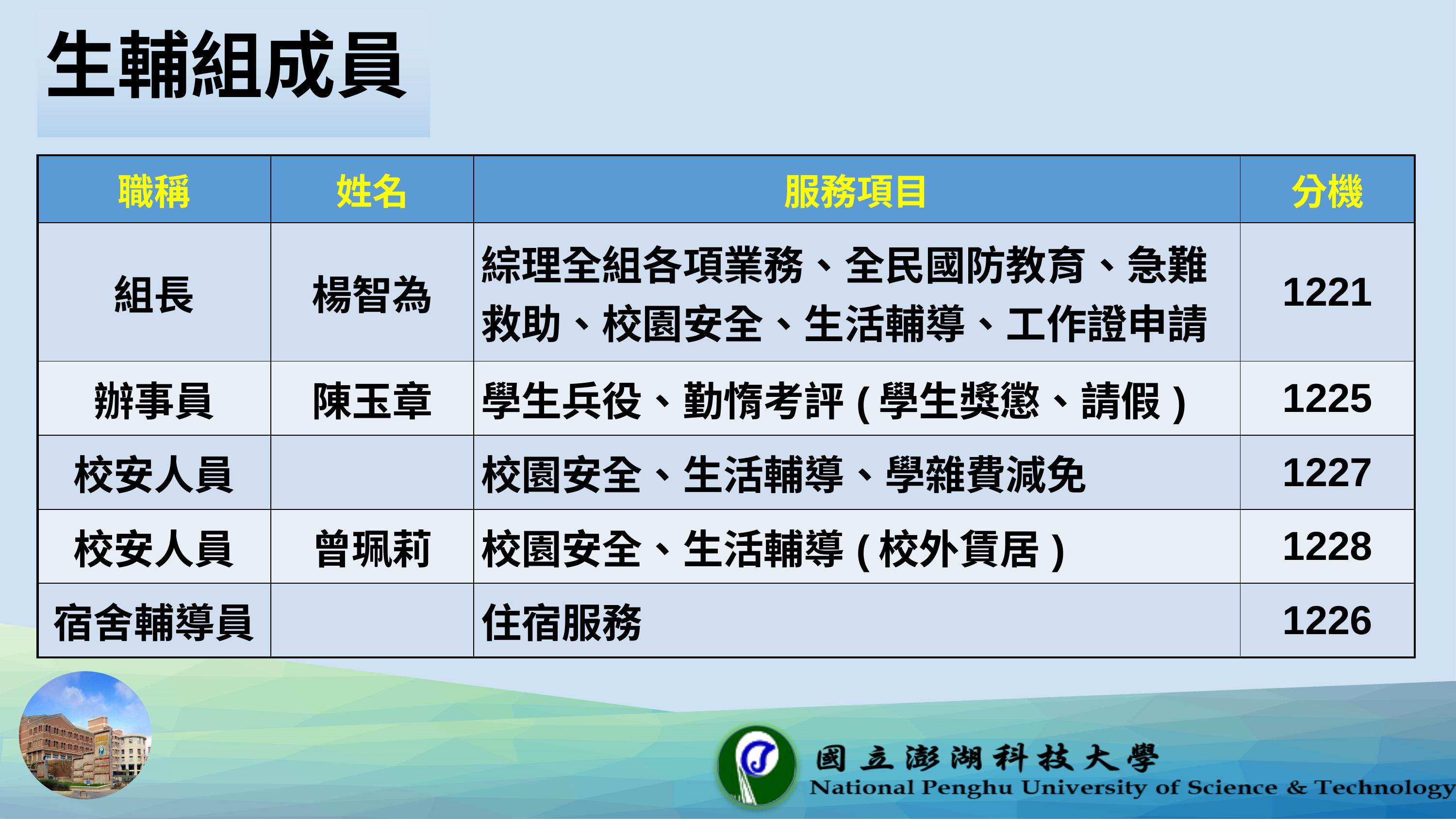

# 生輔組成員
| 職稱 | 姓名 | 服務項目 | 分機 |
| --- | --- | --- | --- |
| 組長 | 楊智為 | 綜理全組各項業務、全民國防教育、急難救助、校園安全、生活輔導、工作證申請 | 1221 |
| 辦事員 | 陳玉章 | 學生兵役、勤惰考評(學生獎懲、請假) | 1225 |
| 校安人員 |  | 校園安全、生活輔導、學雜費減免 | 1227 |
| 校安人員 | 曾珮莉 | 校園安全、生活輔導(校外賃居) | 1228 |
| 宿舍輔導員 |  | 住宿服務 | 1226 |